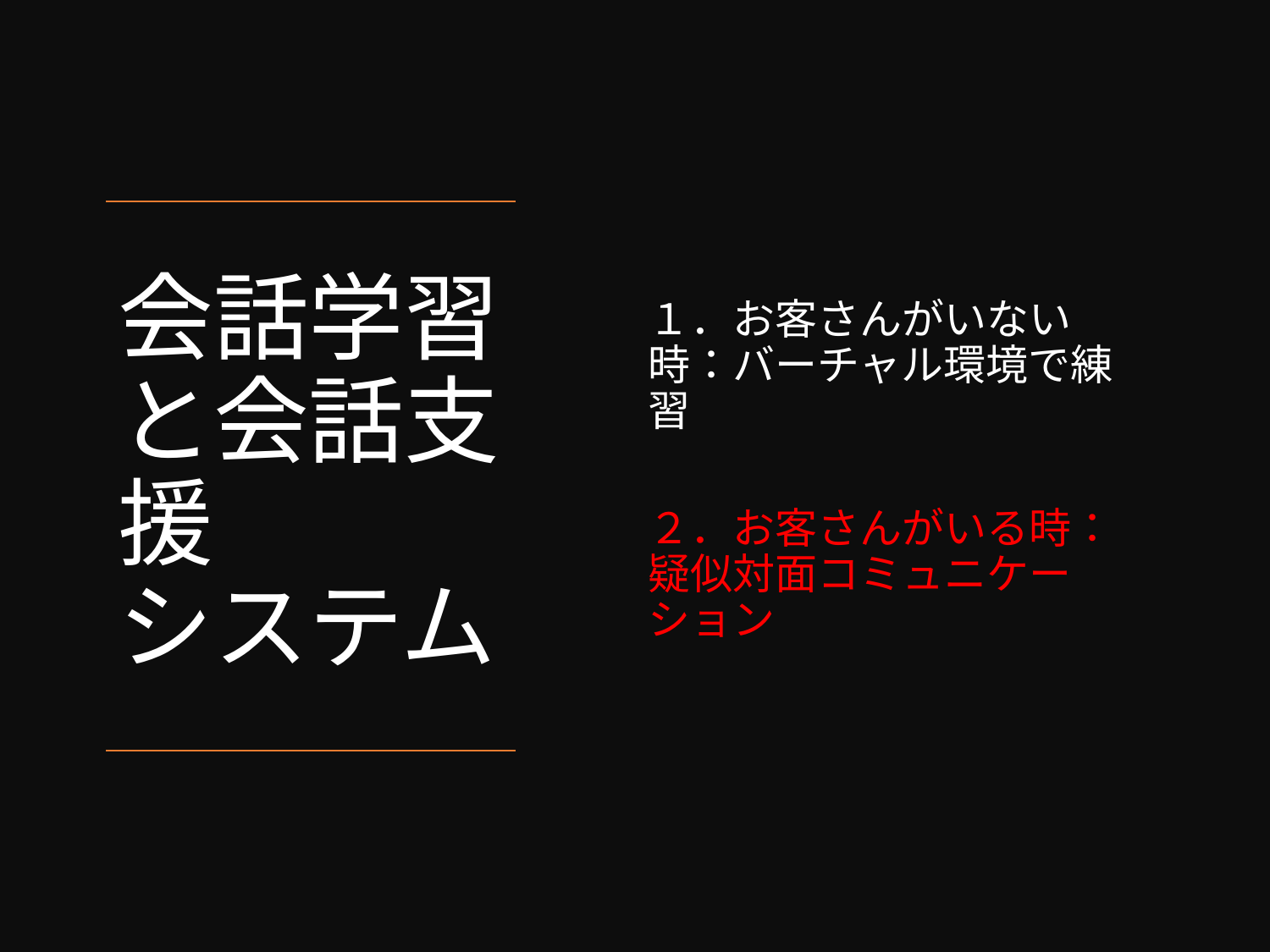

１．お客さんがいない時：バーチャル環境で練習

２．お客さんがいる時：疑似対面コミュニケーション
# 会話学習と会話支援 システム